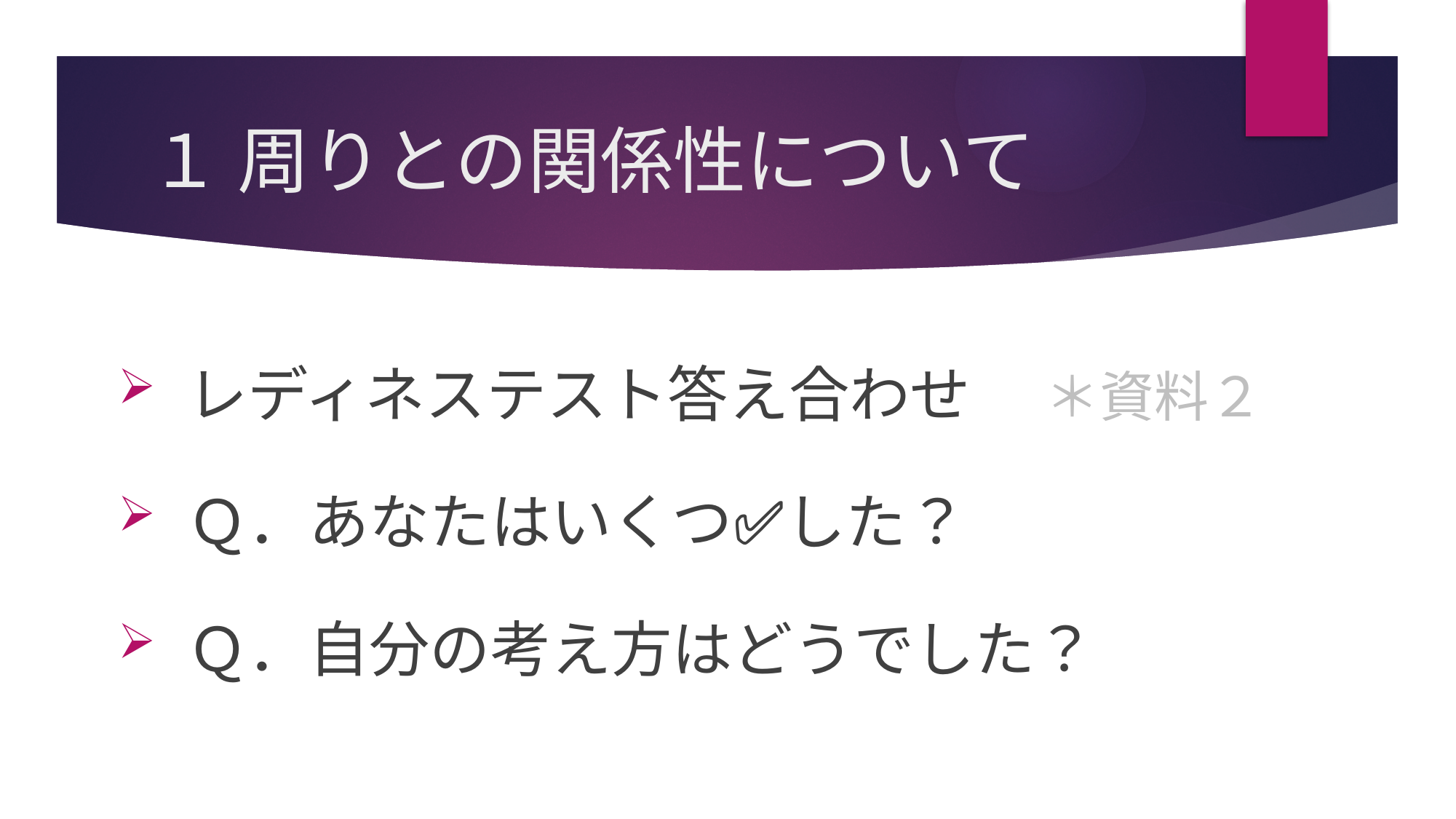

# １ 周りとの関係性について
 レディネステスト答え合わせ　 ＊資料２
 Ｑ．あなたはいくつ✅した？
 Ｑ．自分の考え方はどうでした？